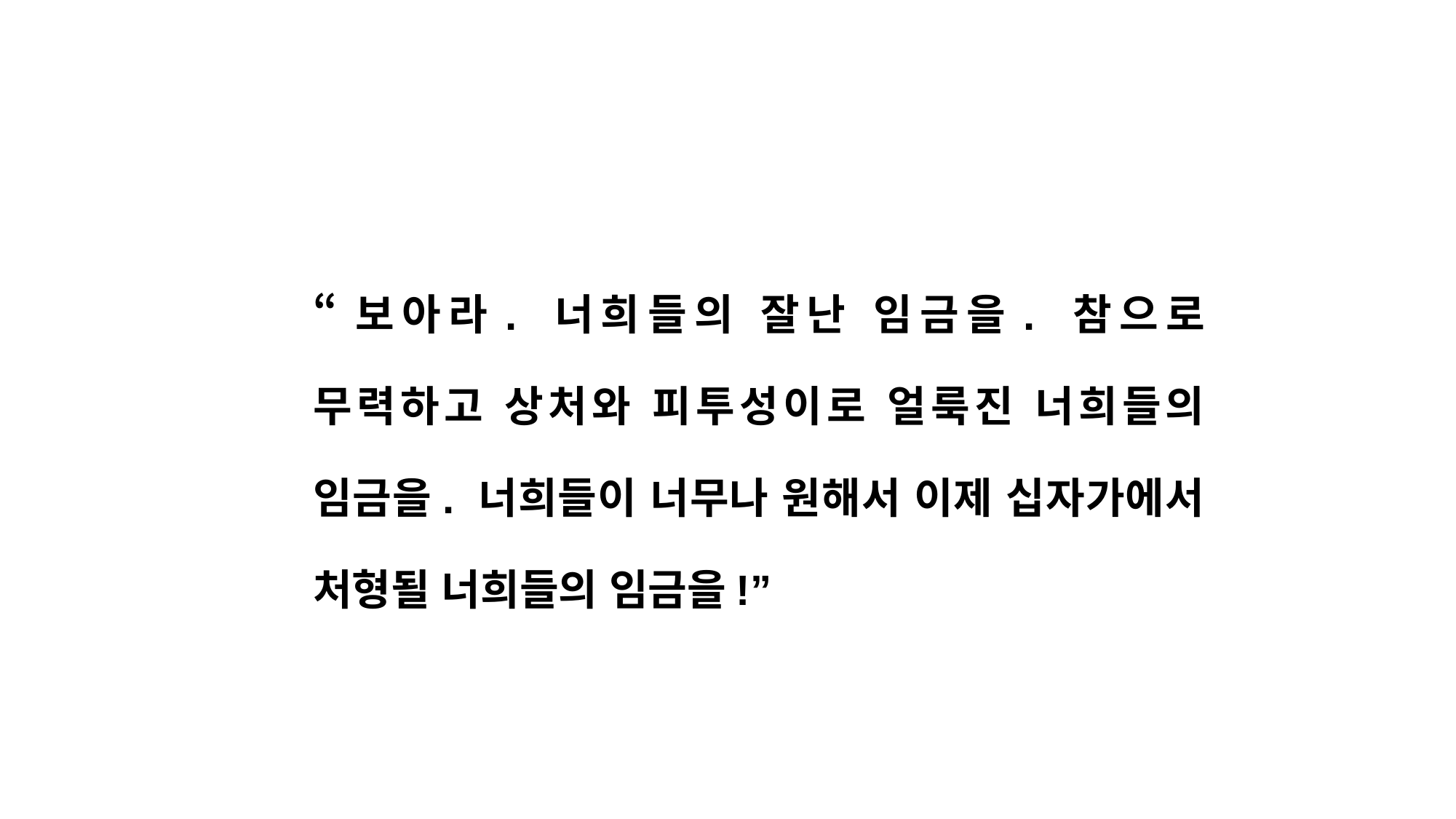

“보아라. 너희들의 잘난 임금을. 참으로 무력하고 상처와 피투성이로 얼룩진 너희들의 임금을. 너희들이 너무나 원해서 이제 십자가에서 처형될 너희들의 임금을!”